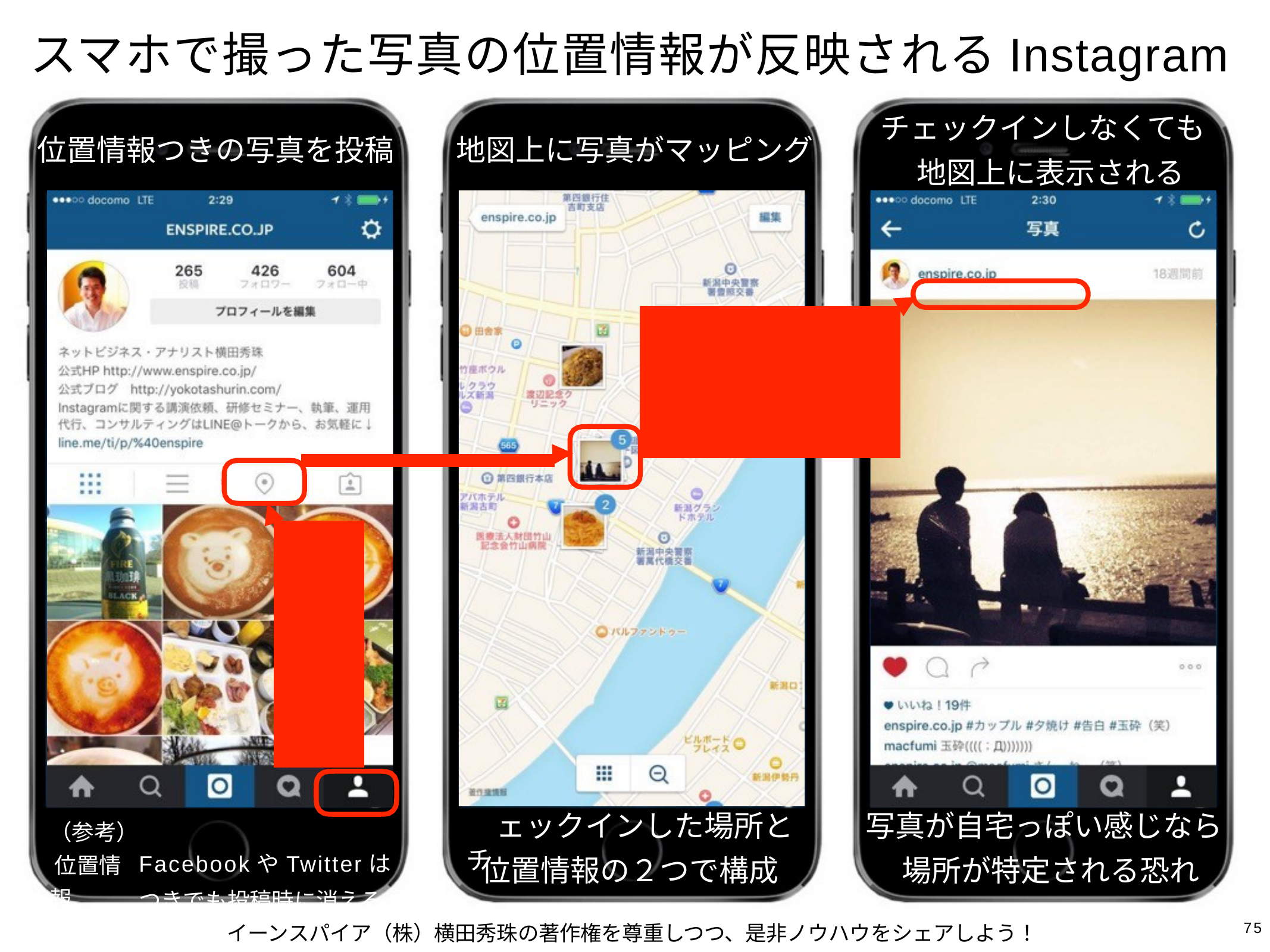

# スマホで撮った写真の位置情報が反映されるInstagram

チェックインしなくても  地図上に表示される
位置情報つきの写真を投稿
地図上に写真がマッピング

FacebookやTwitterは	チ
つきでも投稿時に消える

写真が自宅っぽい感じなら  場所が特定される恐れ
ェックインした場所と
（参考）  位置情報
位置情報の２つで構成
75
イーンスパイア（株）横田秀珠の著作権を尊重しつつ、是非ノウハウをシェアしよう！